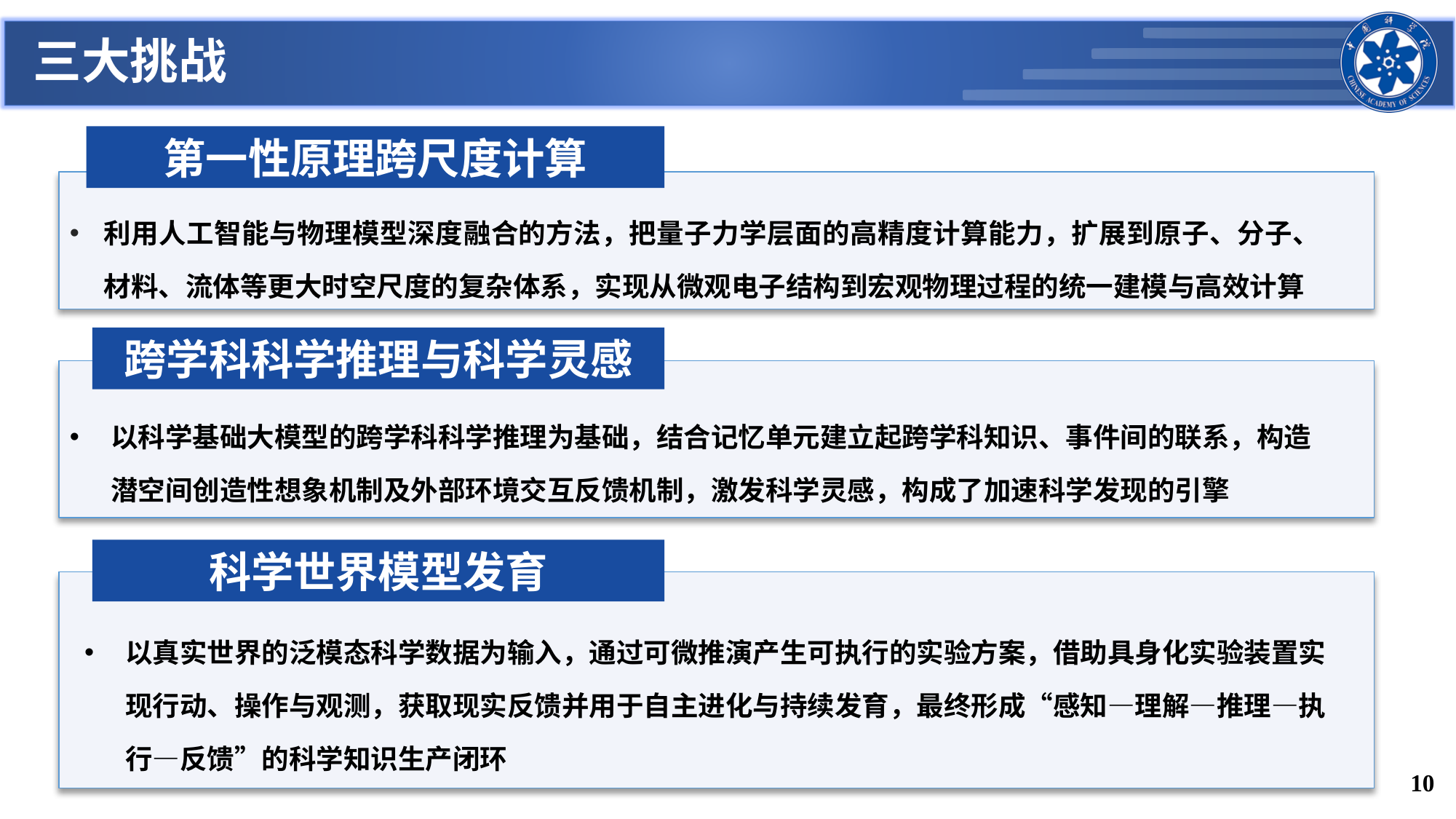

三大挑战
第一性原理跨尺度计算

利用人工智能与物理模型深度融合的方法，把量子力学层面的高精度计算能力，扩展到原子、分子、材料、流体等更大时空尺度的复杂体系，实现从微观电子结构到宏观物理过程的统一建模与高效计算
跨学科科学推理与科学灵感

以科学基础大模型的跨学科科学推理为基础，结合记忆单元建立起跨学科知识、事件间的联系，构造潜空间创造性想象机制及外部环境交互反馈机制，激发科学灵感，构成了加速科学发现的引擎
科学世界模型发育

以真实世界的泛模态科学数据为输入，通过可微推演产生可执行的实验方案，借助具身化实验装置实现行动、操作与观测，获取现实反馈并用于自主进化与持续发育，最终形成“感知—理解—推理—执行—反馈”的科学知识生产闭环
10